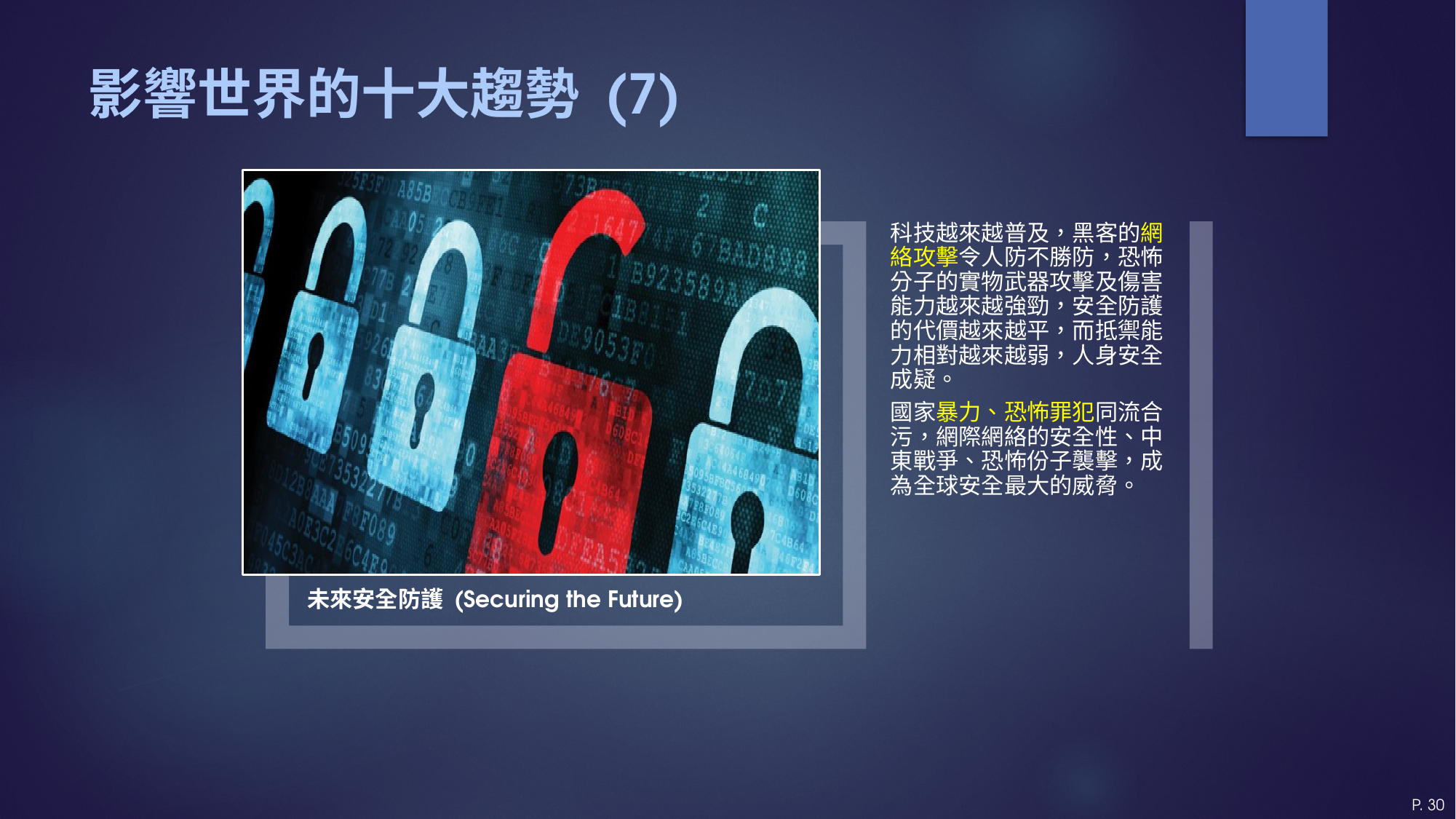

# 影響世界的十大趨勢 (7)
未來安全防護 (Securing the Future)
科技越來越普及，黑客的網絡攻擊令人防不勝防，恐怖分子的實物武器攻擊及傷害能力越來越強勁，安全防護的代價越來越平，而抵禦能力相對越來越弱，人身安全成疑。
國家暴力、恐怖罪犯同流合污，網際網絡的安全性、中東戰爭、恐怖份子襲擊，成為全球安全最大的威脅。

P. 30